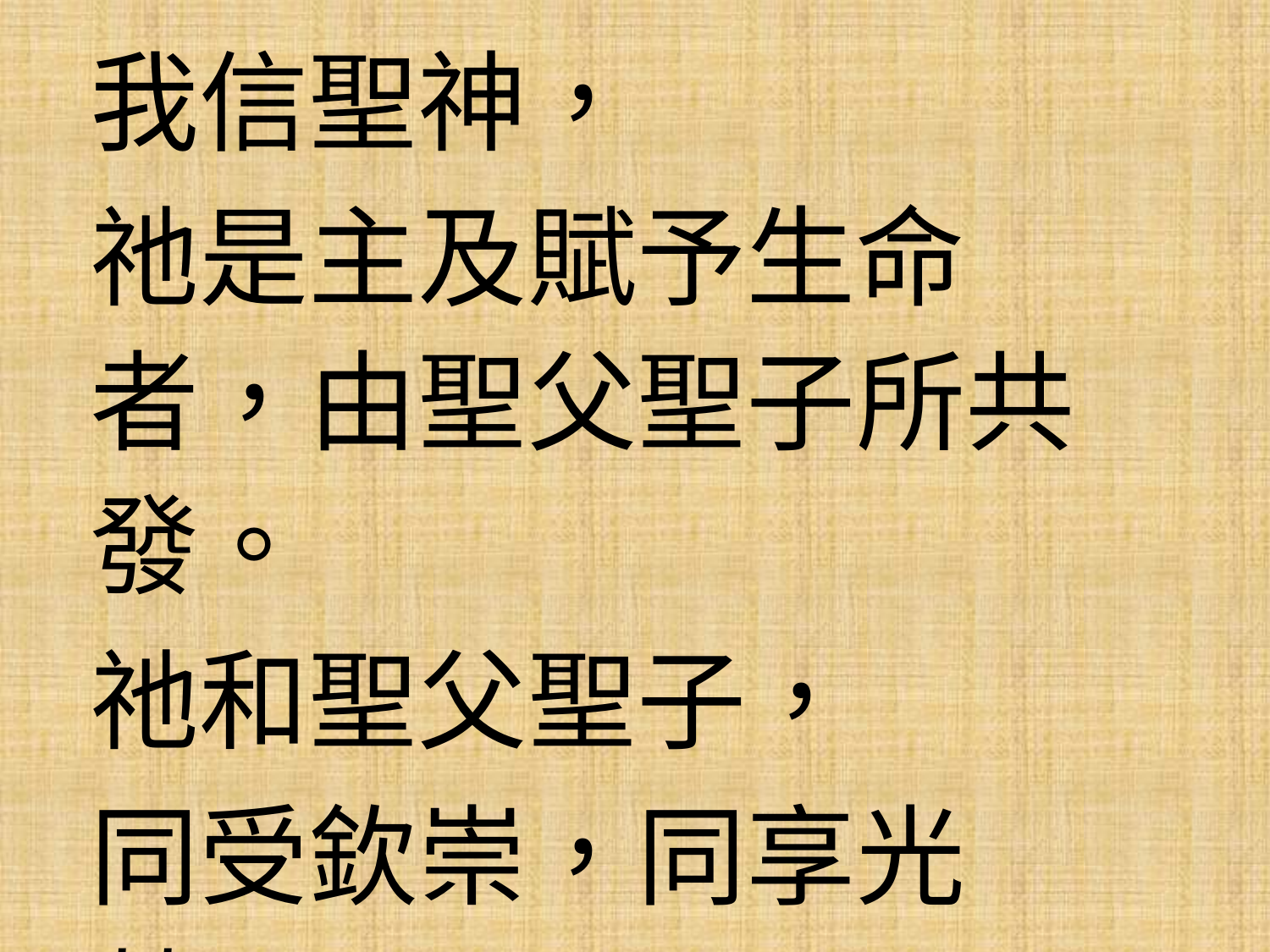

我信聖神，
祂是主及賦予生命者，由聖父聖子所共發。
祂和聖父聖子，
同受欽崇，同享光榮。
祂曾藉先知們發言。